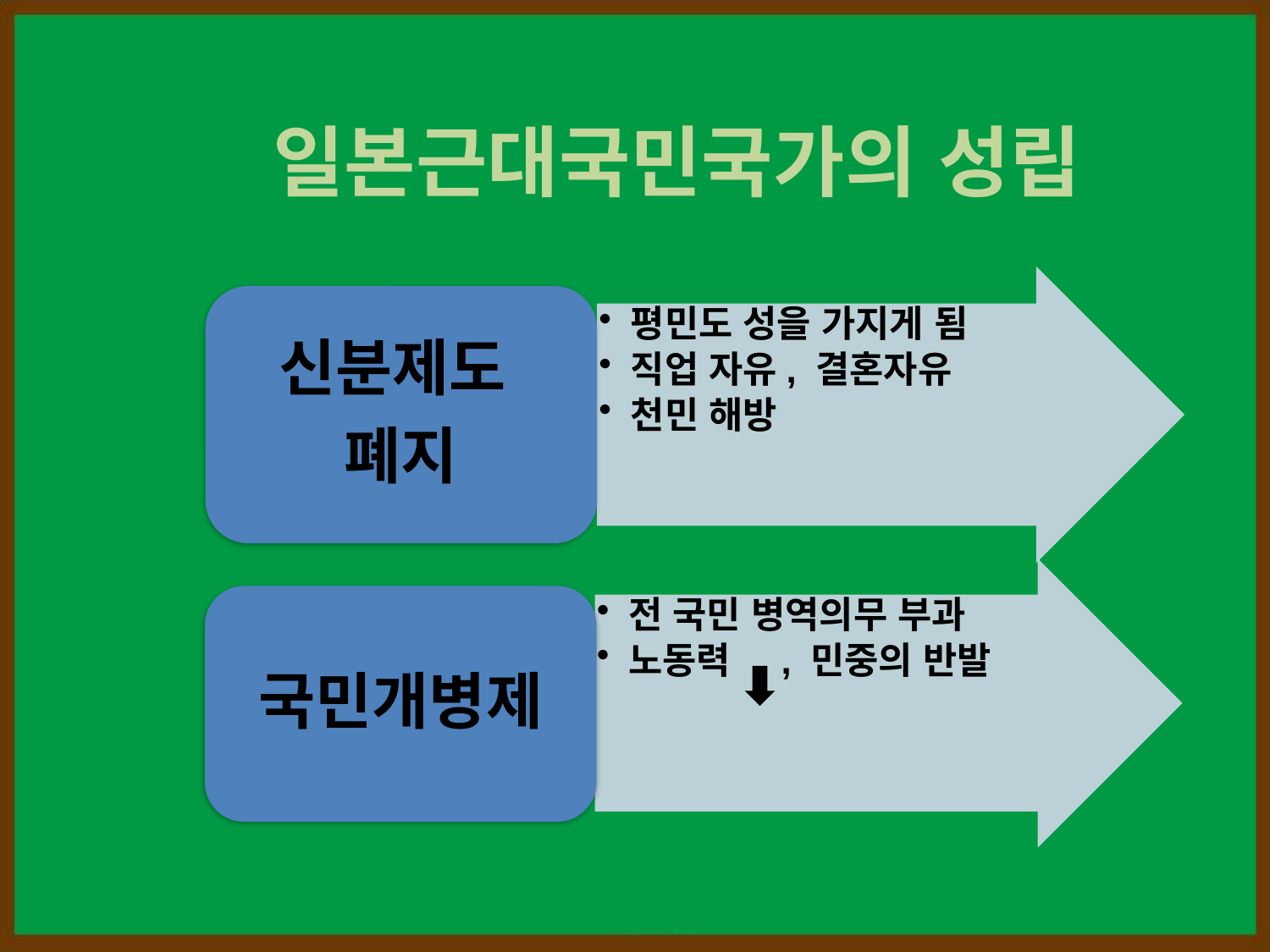

일본근대국민국가의 성립
평민도 성을 가지게 됨
직업 자유, 결혼자유
천민 해방
신분제도
폐지
전 국민 병역의무 부과
노동력    , 민중의 반발
국민개병제